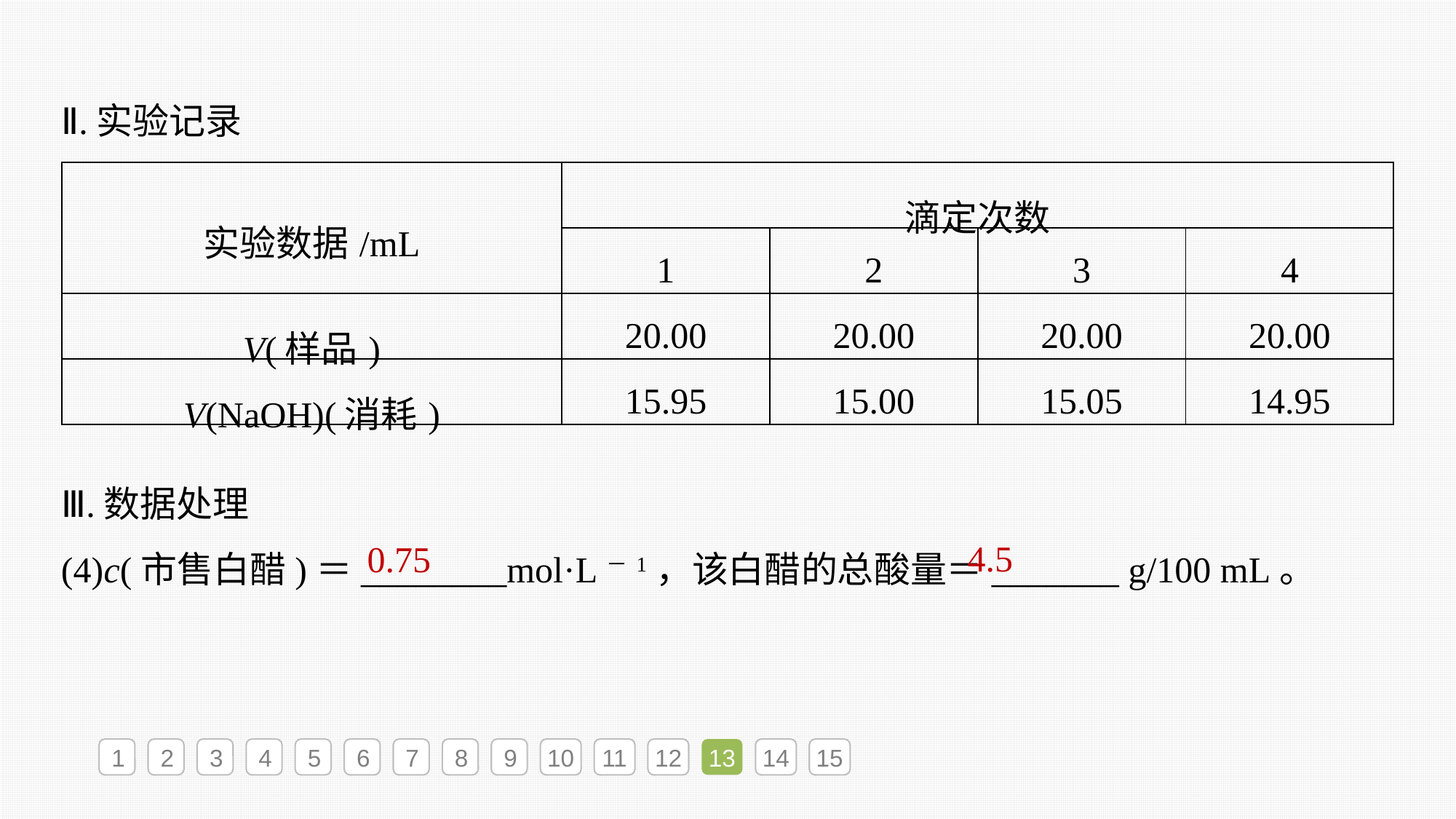

Ⅱ.实验记录
| 实验数据/mL | 滴定次数 |  |  |  |
| --- | --- | --- | --- | --- |
|  | 1 | 2 | 3 | 4 |
| V(样品) | 20.00 | 20.00 | 20.00 | 20.00 |
| V(NaOH)(消耗) | 15.95 | 15.00 | 15.05 | 14.95 |
Ⅲ.数据处理
(4)c(市售白醋)＝________mol·L－1，该白醋的总酸量＝_______ g/100 mL。
4.5
0.75
1
2
3
4
5
6
7
8
9
10
11
12
13
14
15